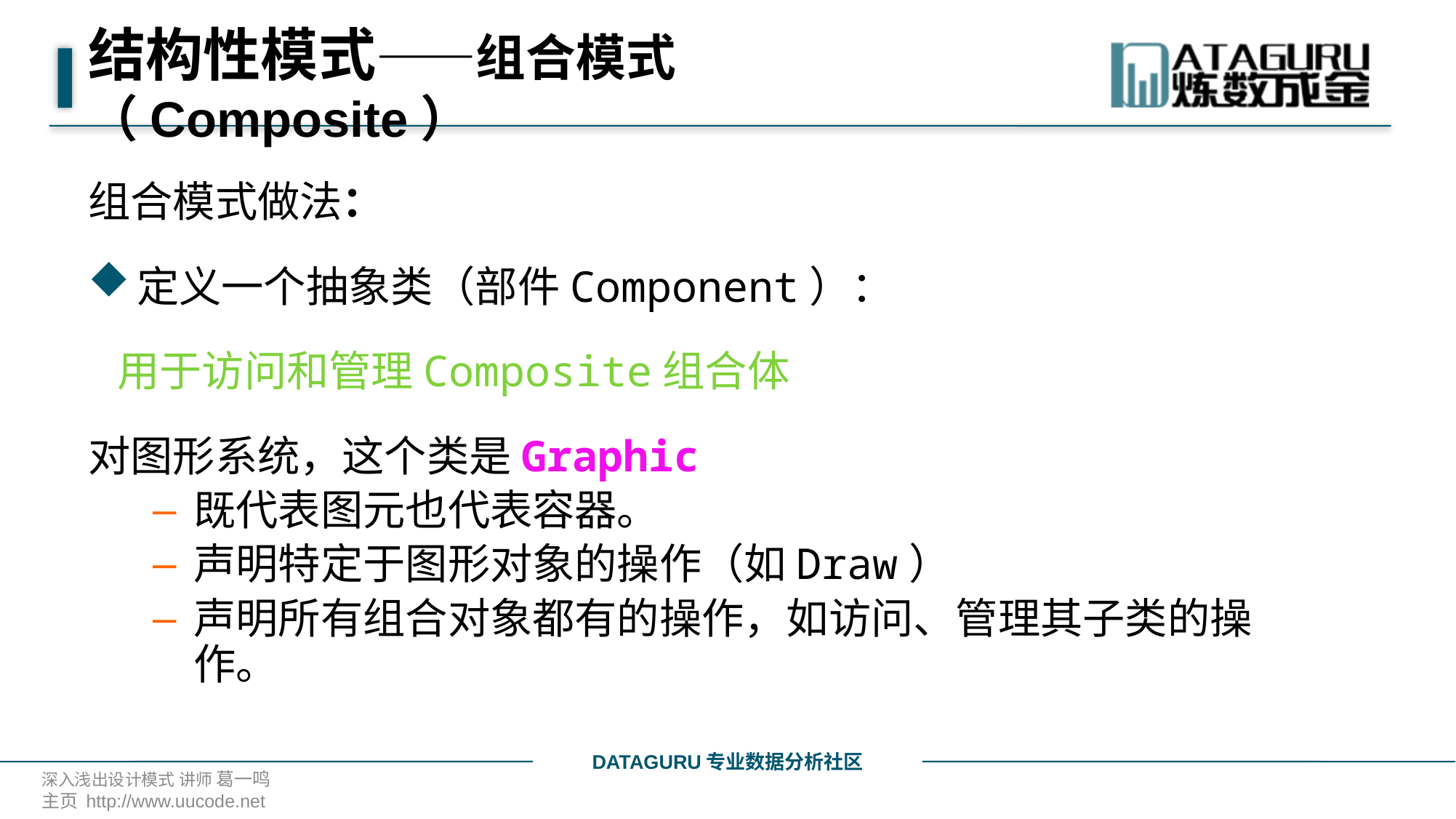

# 结构性模式——组合模式（Composite）
组合模式做法：
定义一个抽象类（部件Component）：
  用于访问和管理Composite组合体
对图形系统，这个类是Graphic
既代表图元也代表容器。
声明特定于图形对象的操作（如Draw）
声明所有组合对象都有的操作，如访问、管理其子类的操作。